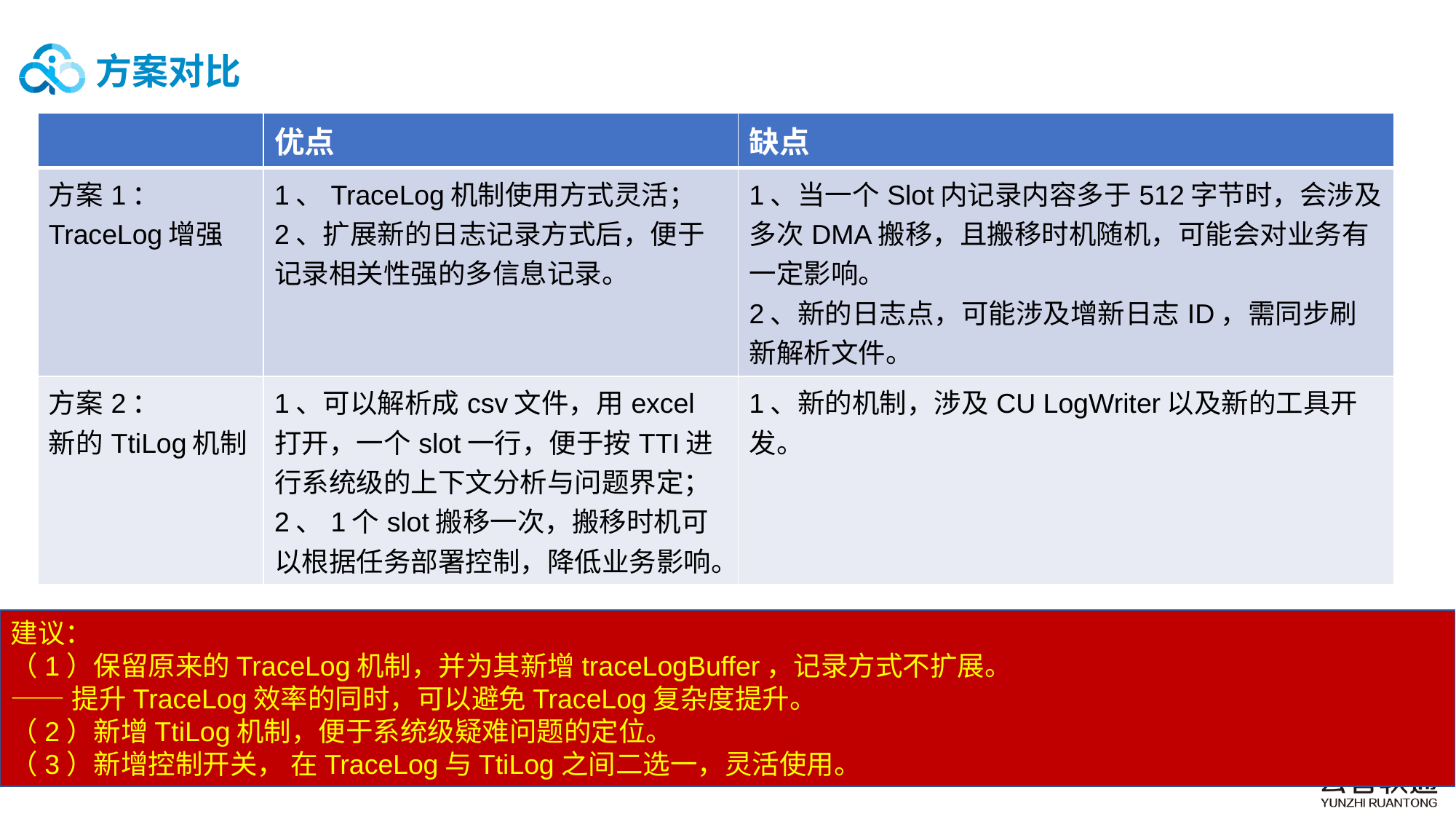

# 方案对比
|  | 优点 | 缺点 |
| --- | --- | --- |
| 方案1： TraceLog增强 | 1、TraceLog机制使用方式灵活； 2、扩展新的日志记录方式后，便于记录相关性强的多信息记录。 | 1、当一个Slot内记录内容多于512字节时，会涉及多次DMA搬移，且搬移时机随机，可能会对业务有一定影响。 2、新的日志点，可能涉及增新日志ID，需同步刷新解析文件。 |
| 方案2： 新的TtiLog机制 | 1、可以解析成csv文件，用excel打开，一个slot一行，便于按TTI进行系统级的上下文分析与问题界定； 2、1个slot搬移一次，搬移时机可以根据任务部署控制，降低业务影响。 | 1、新的机制，涉及CU LogWriter以及新的工具开发。 |
建议：
（1）保留原来的TraceLog机制，并为其新增traceLogBuffer，记录方式不扩展。
——提升TraceLog效率的同时，可以避免TraceLog复杂度提升。
（2）新增TtiLog机制，便于系统级疑难问题的定位。
（3）新增控制开关， 在TraceLog与TtiLog之间二选一，灵活使用。